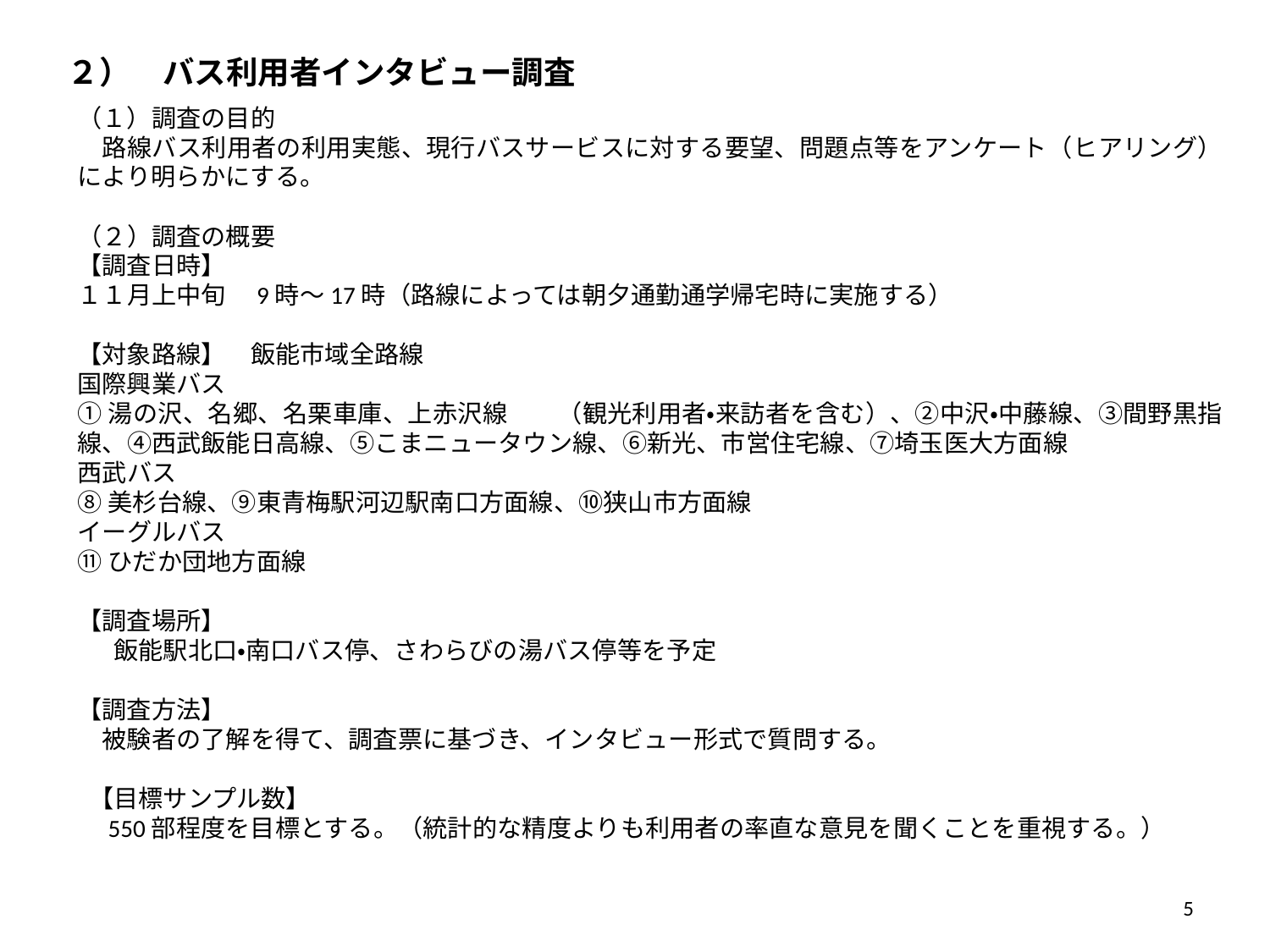

２）　バス利用者インタビュー調査
（１）調査の目的
　路線バス利用者の利用実態、現行バスサービスに対する要望、問題点等をアンケート（ヒアリング）により明らかにする。

（２）調査の概要
【調査日時】
１１月上中旬　9時～17時（路線によっては朝夕通勤通学帰宅時に実施する）

【対象路線】　飯能市域全路線
国際興業バス
①湯の沢、名郷、名栗車庫、上赤沢線　　（観光利用者・来訪者を含む）、②中沢・中藤線、③間野黒指線、④西武飯能日高線、⑤こまニュータウン線、⑥新光、市営住宅線、⑦埼玉医大方面線
西武バス
⑧美杉台線、⑨東青梅駅河辺駅南口方面線、⑩狭山市方面線
イーグルバス
⑪ひだか団地方面線

【調査場所】
 　飯能駅北口・南口バス停、さわらびの湯バス停等を予定

【調査方法】
　被験者の了解を得て、調査票に基づき、インタビュー形式で質問する。

 【目標サンプル数】
　550部程度を目標とする。（統計的な精度よりも利用者の率直な意見を聞くことを重視する。）

5